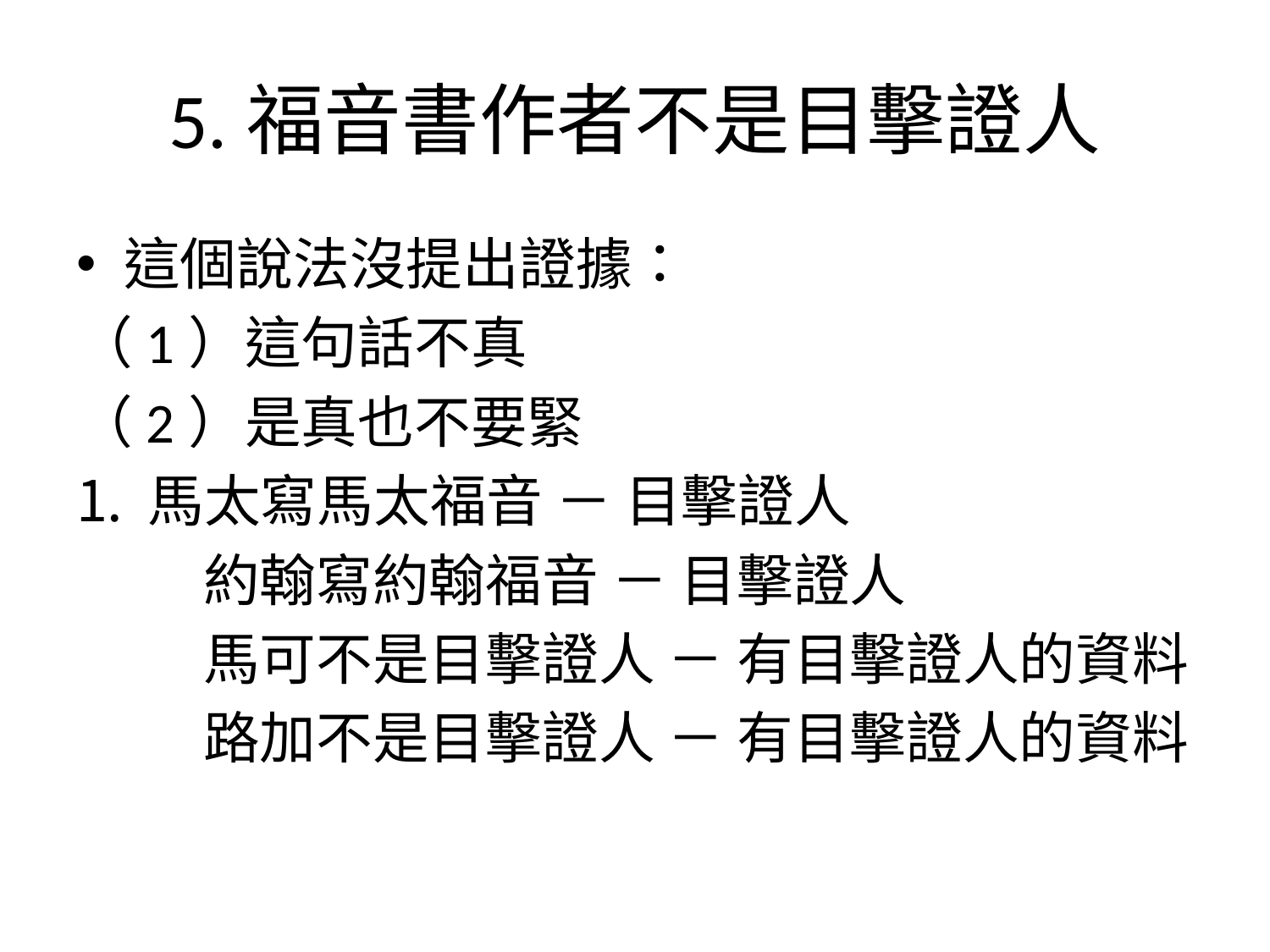

# 5.福音書作者不是目擊證人
這個說法沒提出證據：
（1）這句話不真
（2）是真也不要緊
馬太寫馬太福音 － 目擊證人
	約翰寫約翰福音 － 目擊證人
	馬可不是目擊證人 － 有目擊證人的資料
	路加不是目擊證人 － 有目擊證人的資料